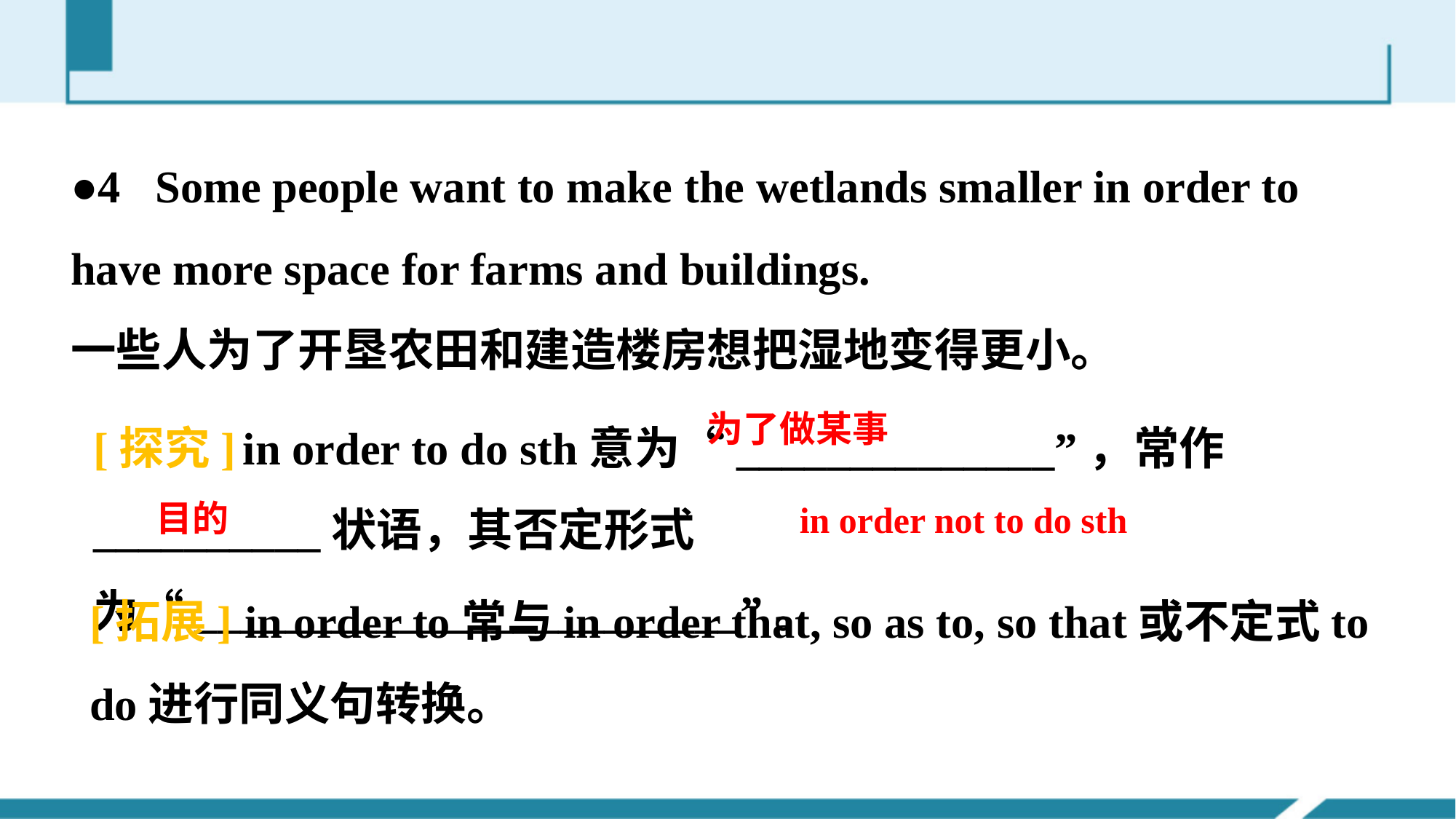

●4   Some people want to make the wetlands smaller in order to have more space for farms and buildings.
一些人为了开垦农田和建造楼房想把湿地变得更小。
[探究] in order to do sth意为“______________”，常作__________状语，其否定形式为“________________________”。
为了做某事
目的
in order not to do sth
[拓展] in order to常与in order that, so as to, so that或不定式to do进行同义句转换。